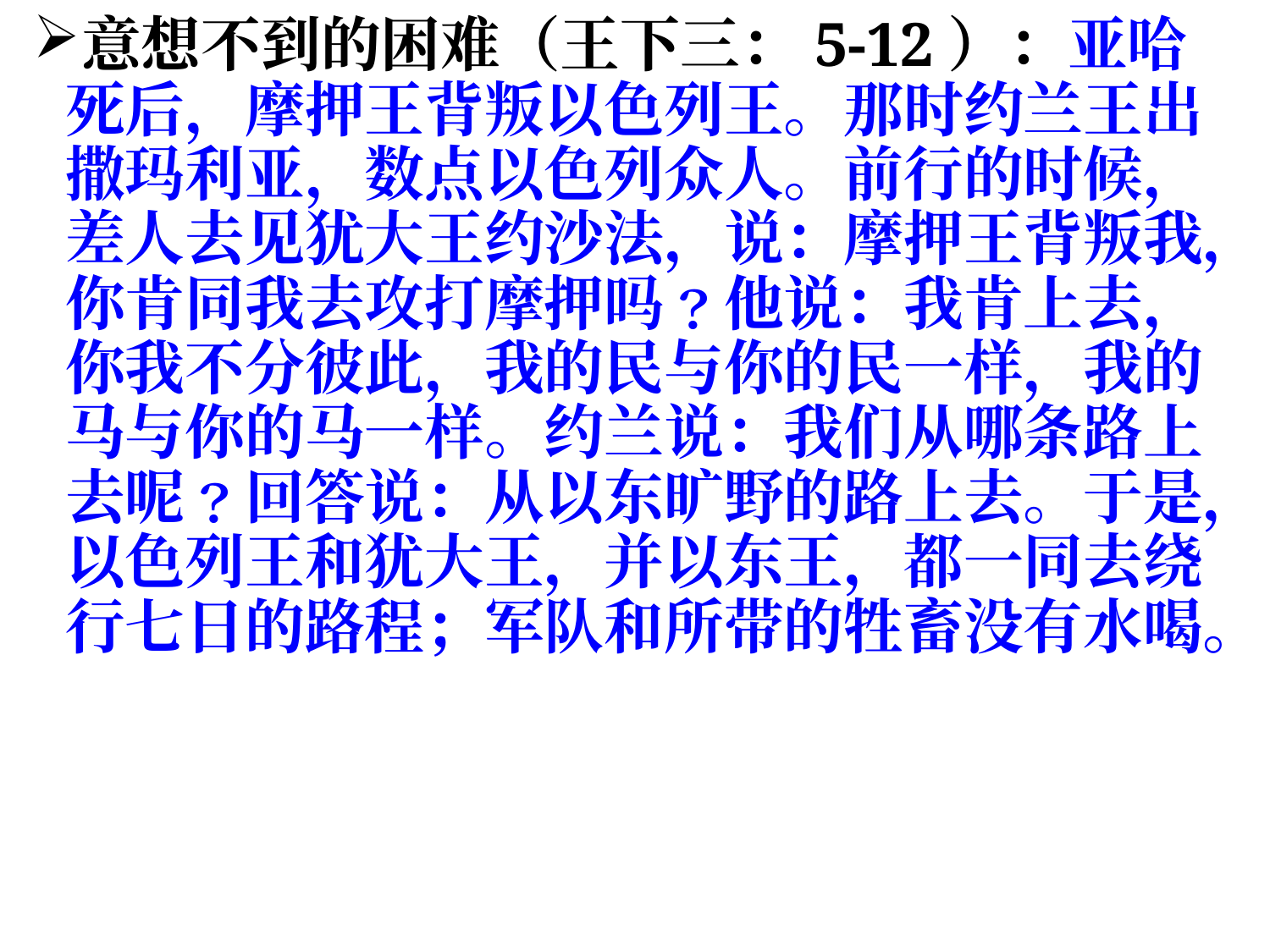

意想不到的困难（王下三：5-12）：亚哈死后，摩押王背叛以色列王。那时约兰王出撒玛利亚，数点以色列众人。前行的时候，差人去见犹大王约沙法，说：摩押王背叛我，你肯同我去攻打摩押吗﹖他说：我肯上去，你我不分彼此，我的民与你的民一样，我的马与你的马一样。约兰说：我们从哪条路上去呢﹖回答说：从以东旷野的路上去。于是，以色列王和犹大王，并以东王，都一同去绕行七日的路程；军队和所带的牲畜没有水喝。